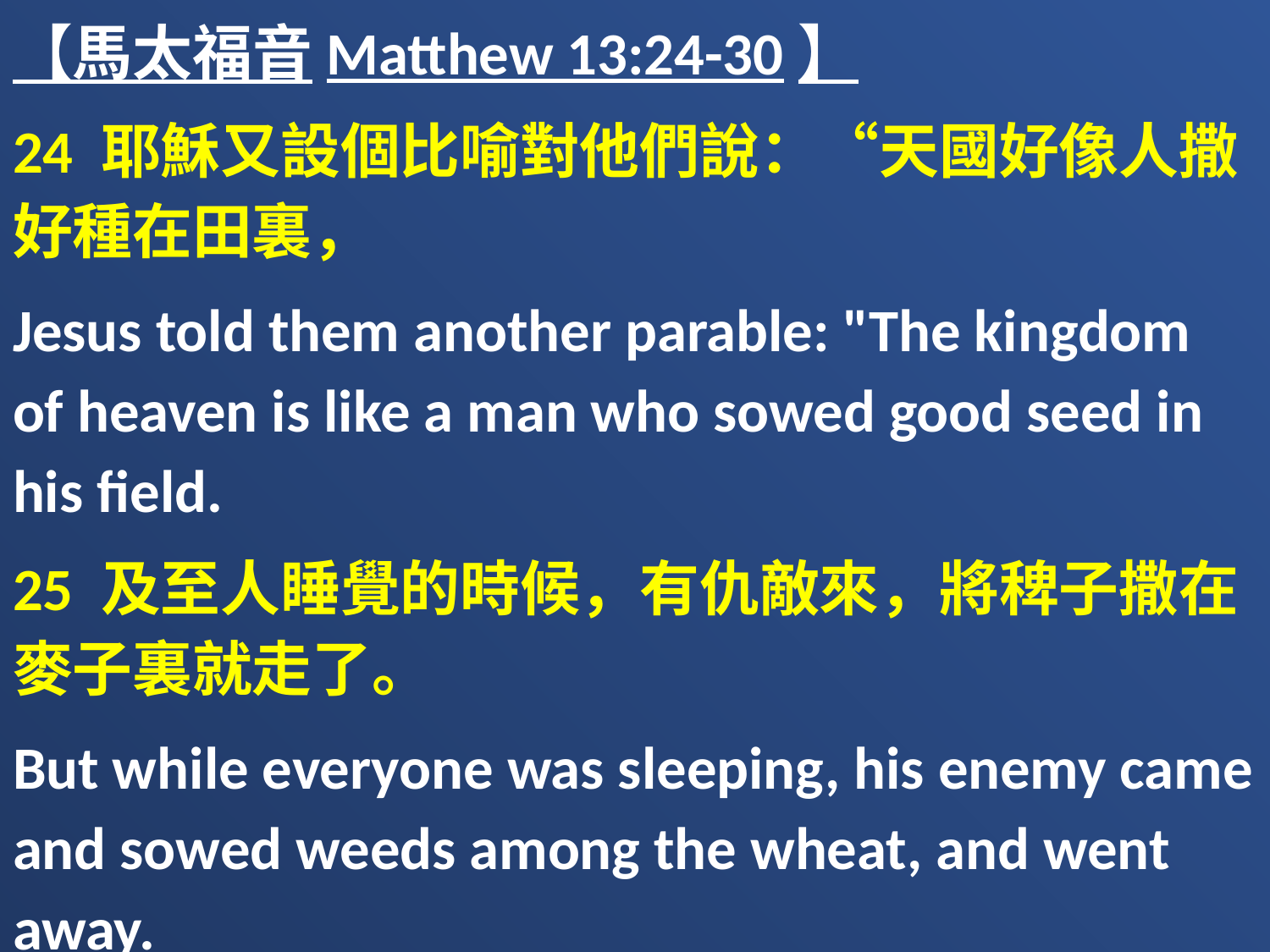

【馬太福音Matthew 13:24-30】
24 耶穌又設個比喻對他們說：“天國好像人撒好種在田裏，
Jesus told them another parable: "The kingdom of heaven is like a man who sowed good seed in his field.
25 及至人睡覺的時候，有仇敵來，將稗子撒在麥子裏就走了。
But while everyone was sleeping, his enemy came and sowed weeds among the wheat, and went away.